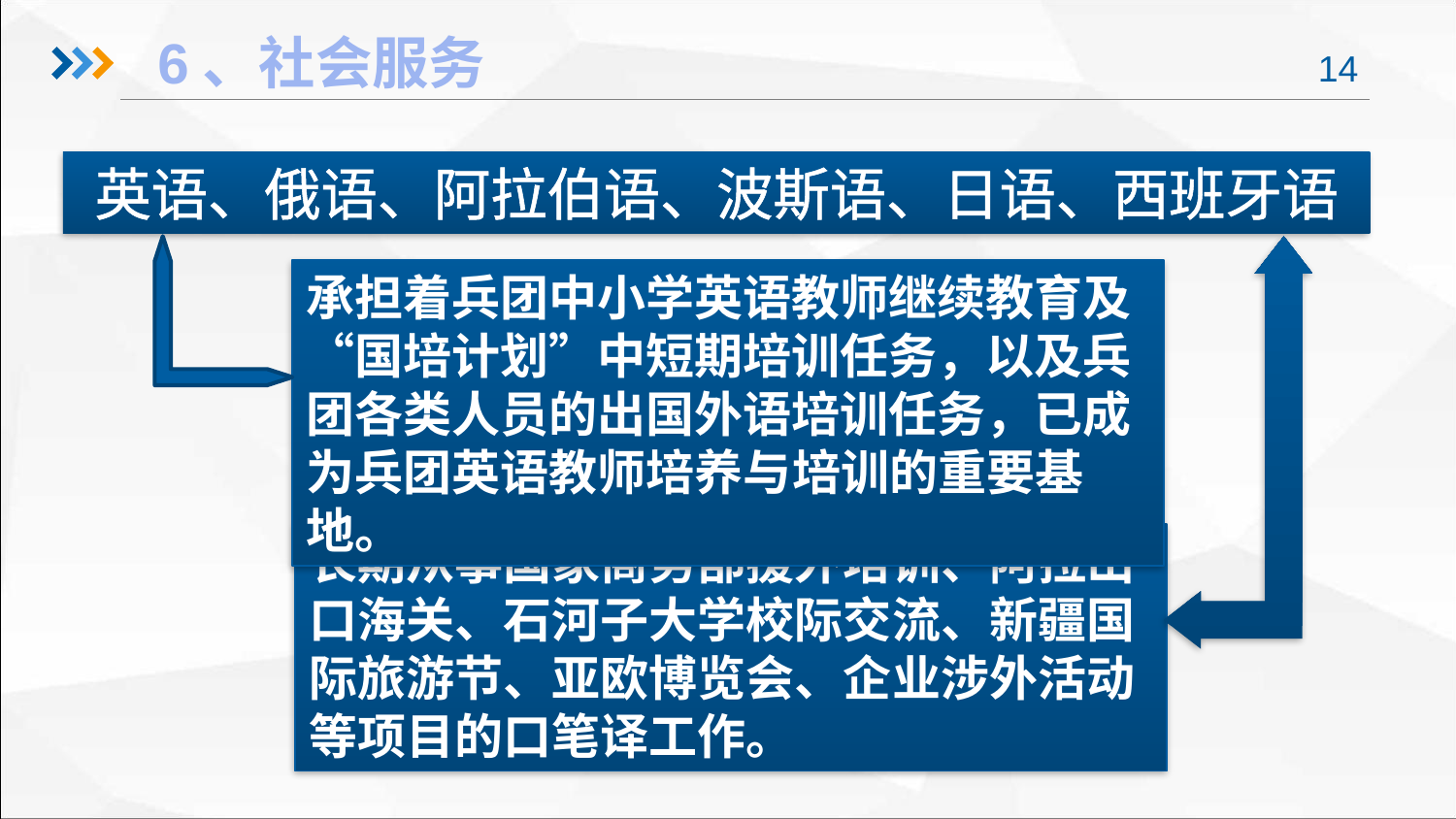

6、社会服务
英语、俄语、阿拉伯语、波斯语、日语、西班牙语

承担着兵团中小学英语教师继续教育及“国培计划”中短期培训任务，以及兵团各类人员的出国外语培训任务，已成为兵团英语教师培养与培训的重要基地。
长期从事国家商务部援外培训、阿拉山口海关、石河子大学校际交流、新疆国际旅游节、亚欧博览会、企业涉外活动等项目的口笔译工作。